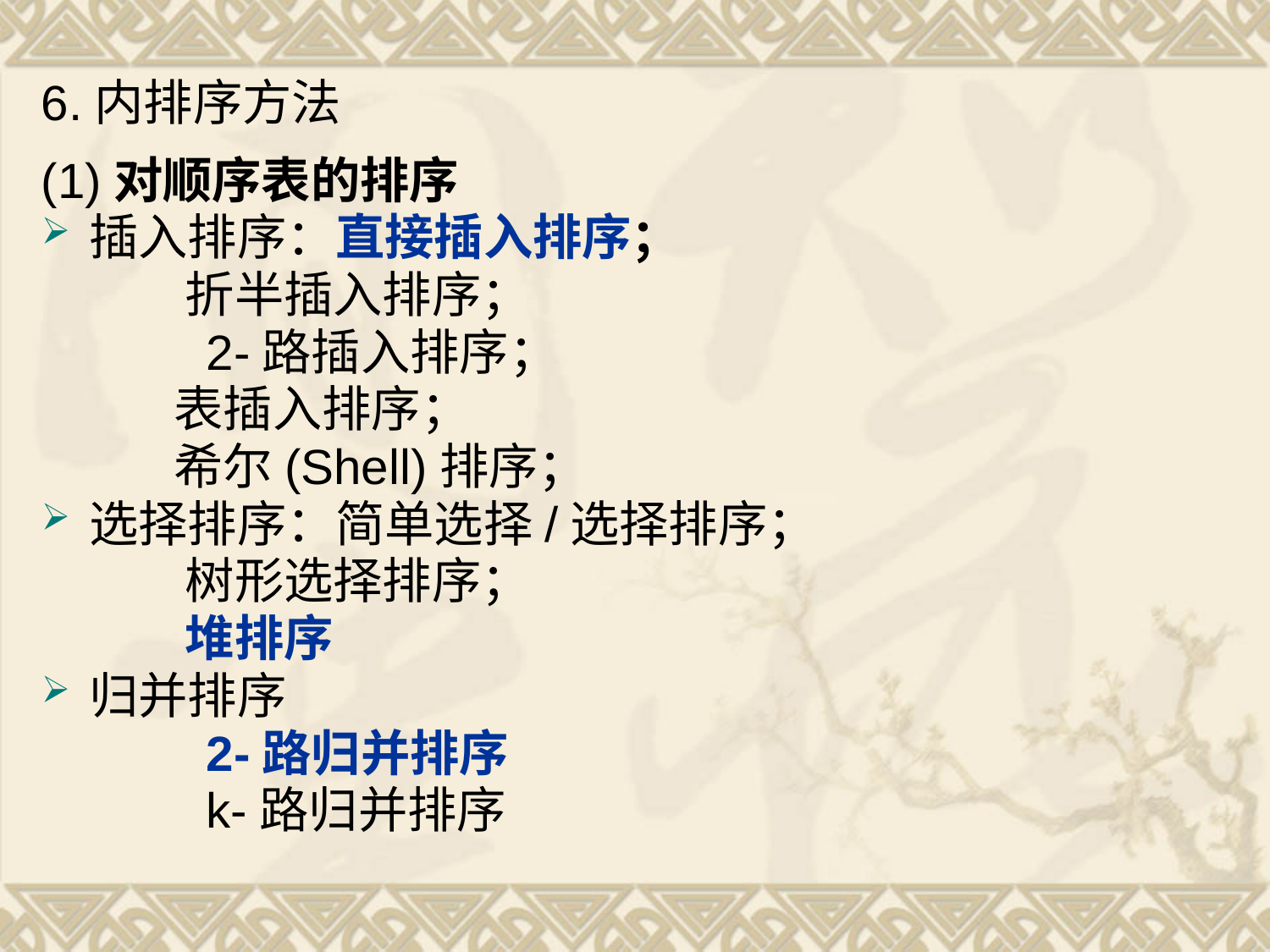

6.内排序方法

(1)对顺序表的排序
插入排序：直接插入排序；
            折半插入排序；
            2-路插入排序；
           表插入排序；
           希尔(Shell)排序；
选择排序：简单选择/选择排序；
            树形选择排序；
            堆排序
归并排序
            2-路归并排序
            k-路归并排序